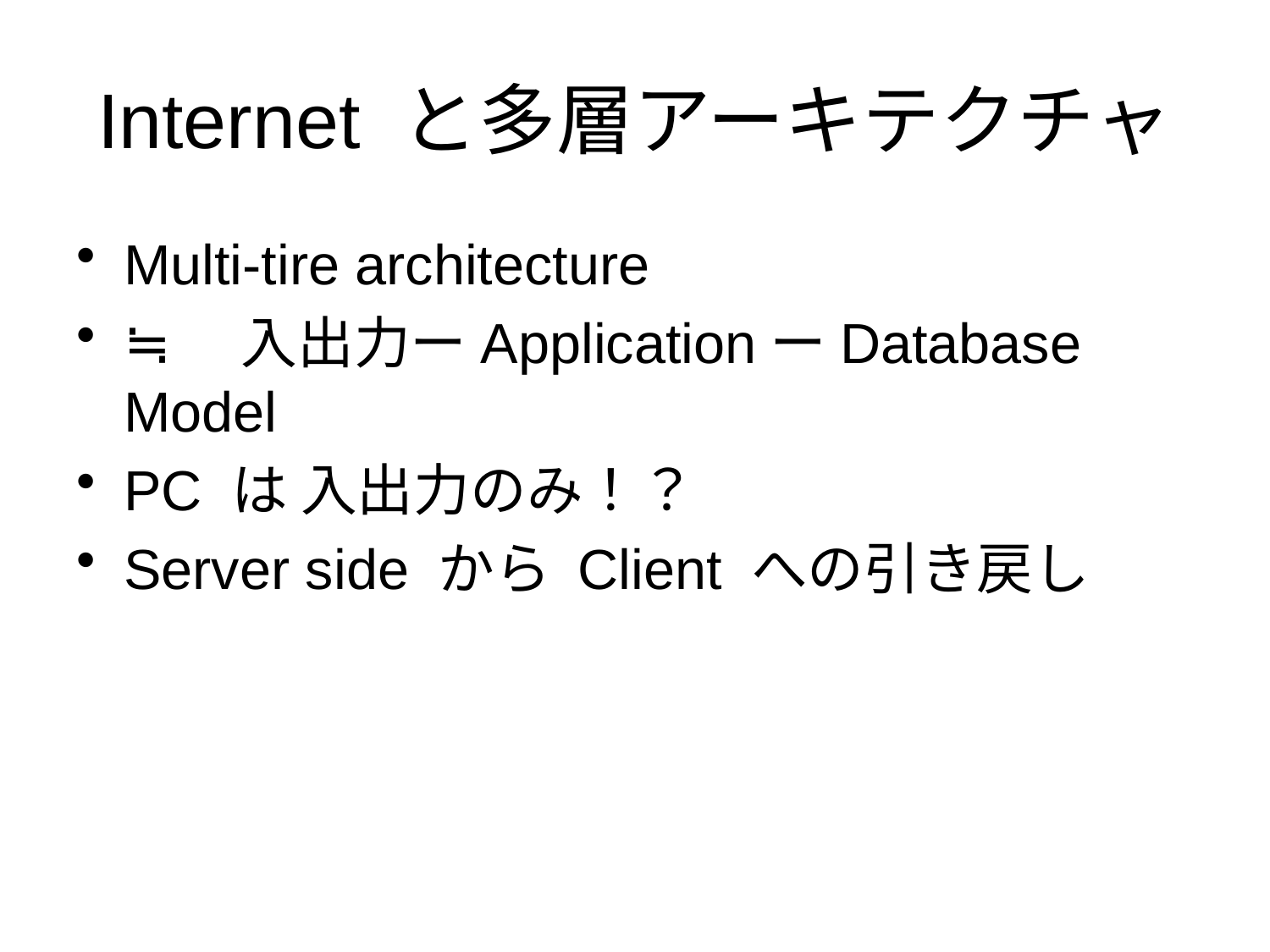

# Internet と多層アーキテクチャ
Multi-tire architecture
≒　入出力ーApplicationーDatabase Model
PC は 入出力のみ！？
Server side から Client への引き戻し